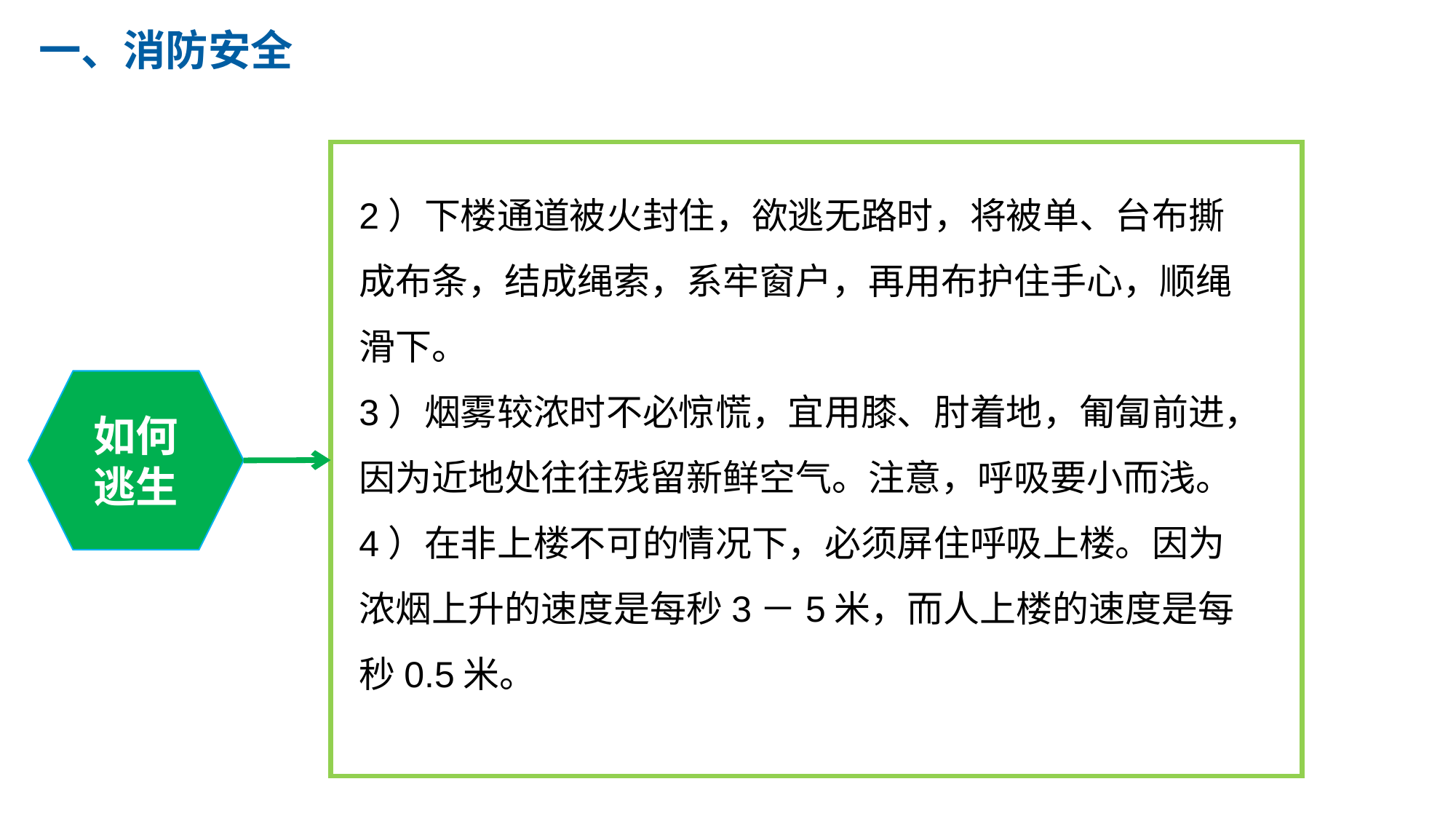

一、消防安全

2）下楼通道被火封住，欲逃无路时，将被单、台布撕成布条，结成绳索，系牢窗户，再用布护住手心，顺绳滑下。
3）烟雾较浓时不必惊慌，宜用膝、肘着地，匍匐前进，因为近地处往往残留新鲜空气。注意，呼吸要小而浅。
4）在非上楼不可的情况下，必须屏住呼吸上楼。因为浓烟上升的速度是每秒3－5米，而人上楼的速度是每秒0.5米。

如何
逃生